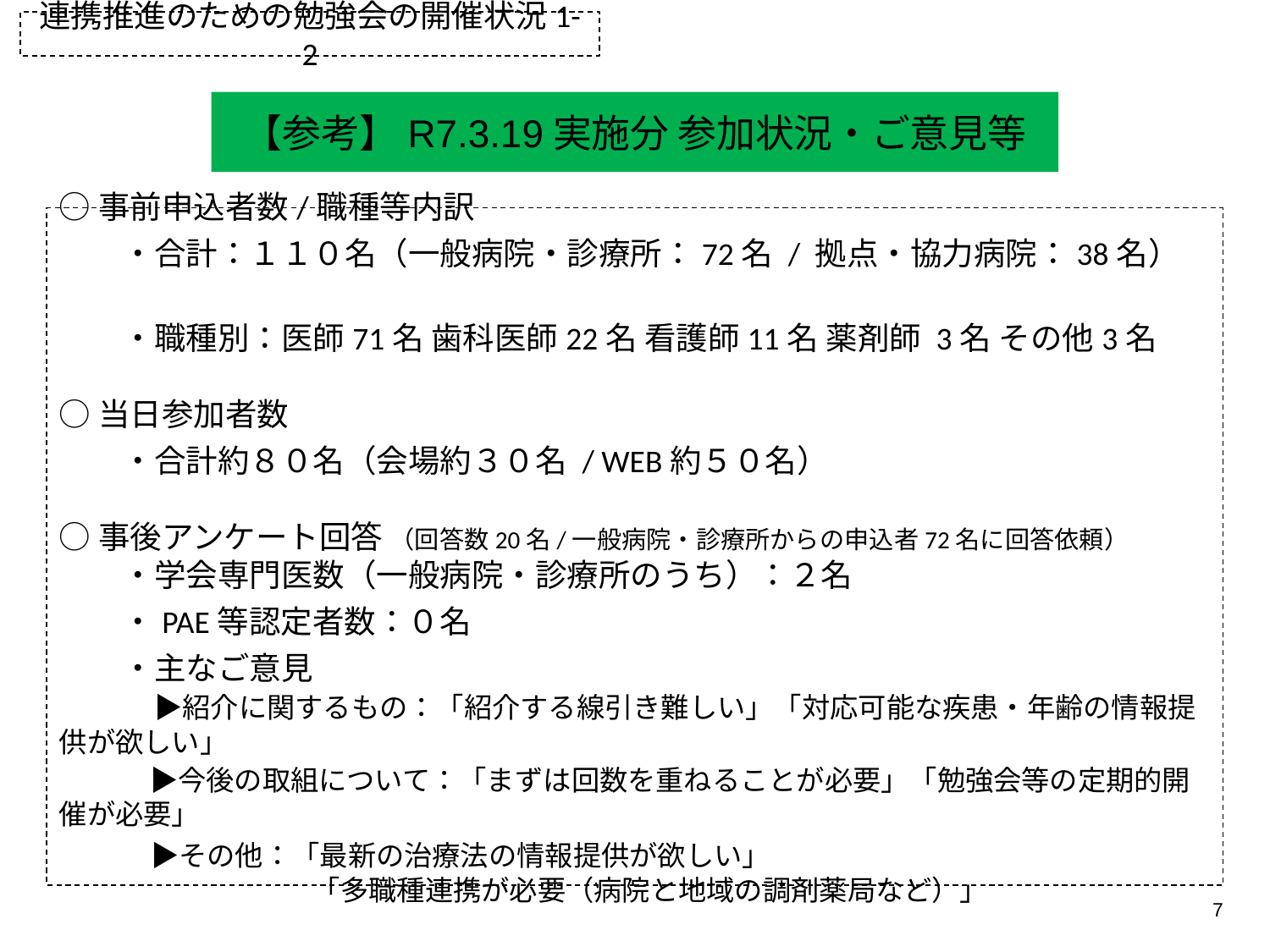

連携推進のための勉強会の開催状況1-2
【参考】R7.3.19実施分 参加状況・ご意見等
○事前申込者数/職種等内訳

　　・合計：１１０名（一般病院・診療所：72名 / 拠点・協力病院：38名）

　　・職種別：医師71名 歯科医師22名 看護師11名 薬剤師 3名 その他3名

○当日参加者数

　　・合計約８０名（会場約３０名 / WEB約５０名）

○事後アンケート回答 （回答数20名/一般病院・診療所からの申込者72名に回答依頼）
　　・学会専門医数（一般病院・診療所のうち）：２名

　　・PAE等認定者数：０名

　　・主なご意見
　　　▶紹介に関するもの：「紹介する線引き難しい」「対応可能な疾患・年齢の情報提供が欲しい」

　　　 ▶今後の取組について：「まずは回数を重ねることが必要」「勉強会等の定期的開催が必要」

　　　▶その他：「最新の治療法の情報提供が欲しい」
　　　　　　　　　「多職種連携が必要（病院と地域の調剤薬局など）」
7